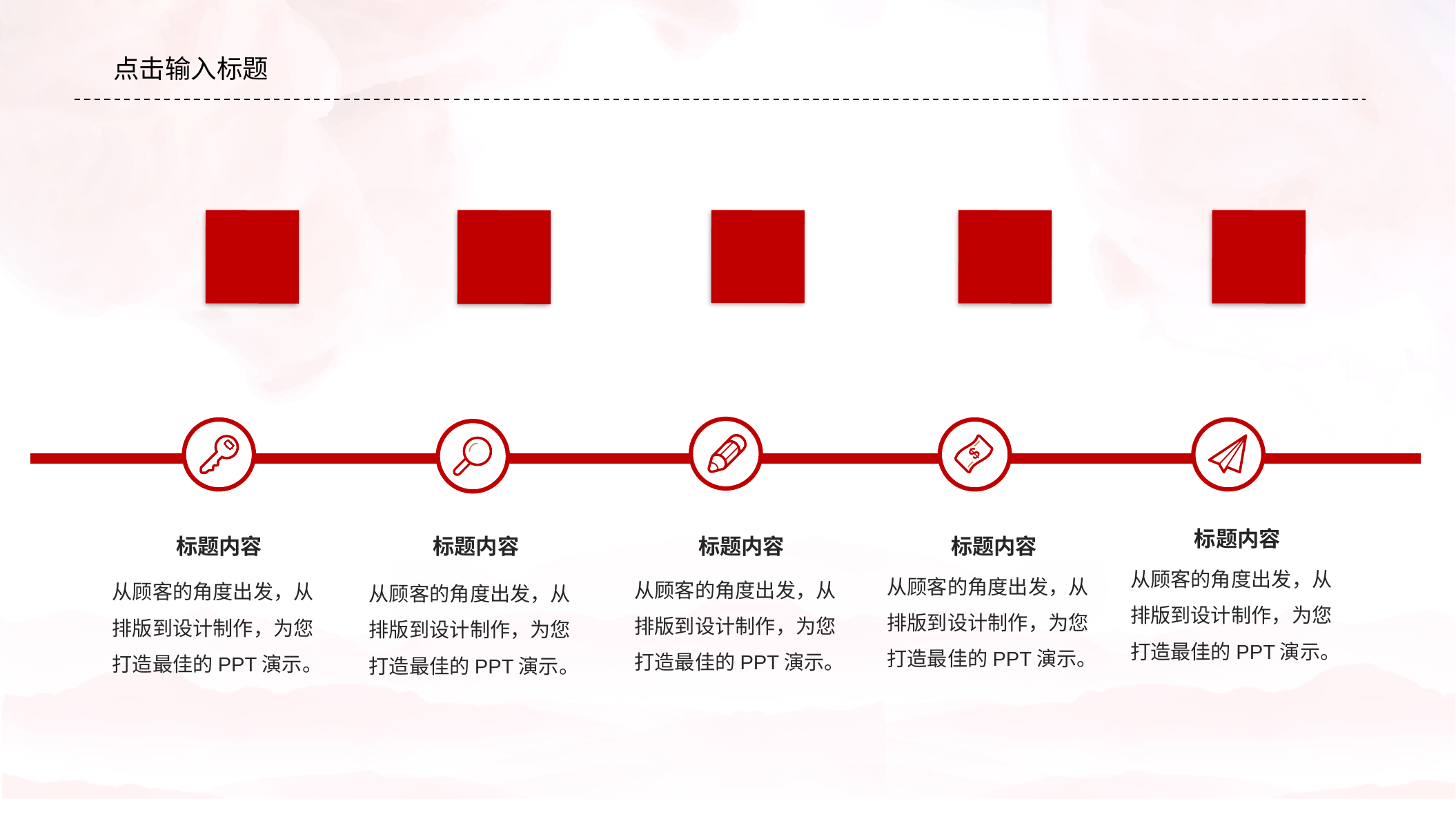

#
点击输入标题

标题内容
标题内容
标题内容
标题内容
标题内容
从顾客的角度出发，从排版到设计制作，为您打造最佳的PPT演示。
从顾客的角度出发，从排版到设计制作，为您打造最佳的PPT演示。
从顾客的角度出发，从排版到设计制作，为您打造最佳的PPT演示。
从顾客的角度出发，从排版到设计制作，为您打造最佳的PPT演示。
从顾客的角度出发，从排版到设计制作，为您打造最佳的PPT演示。